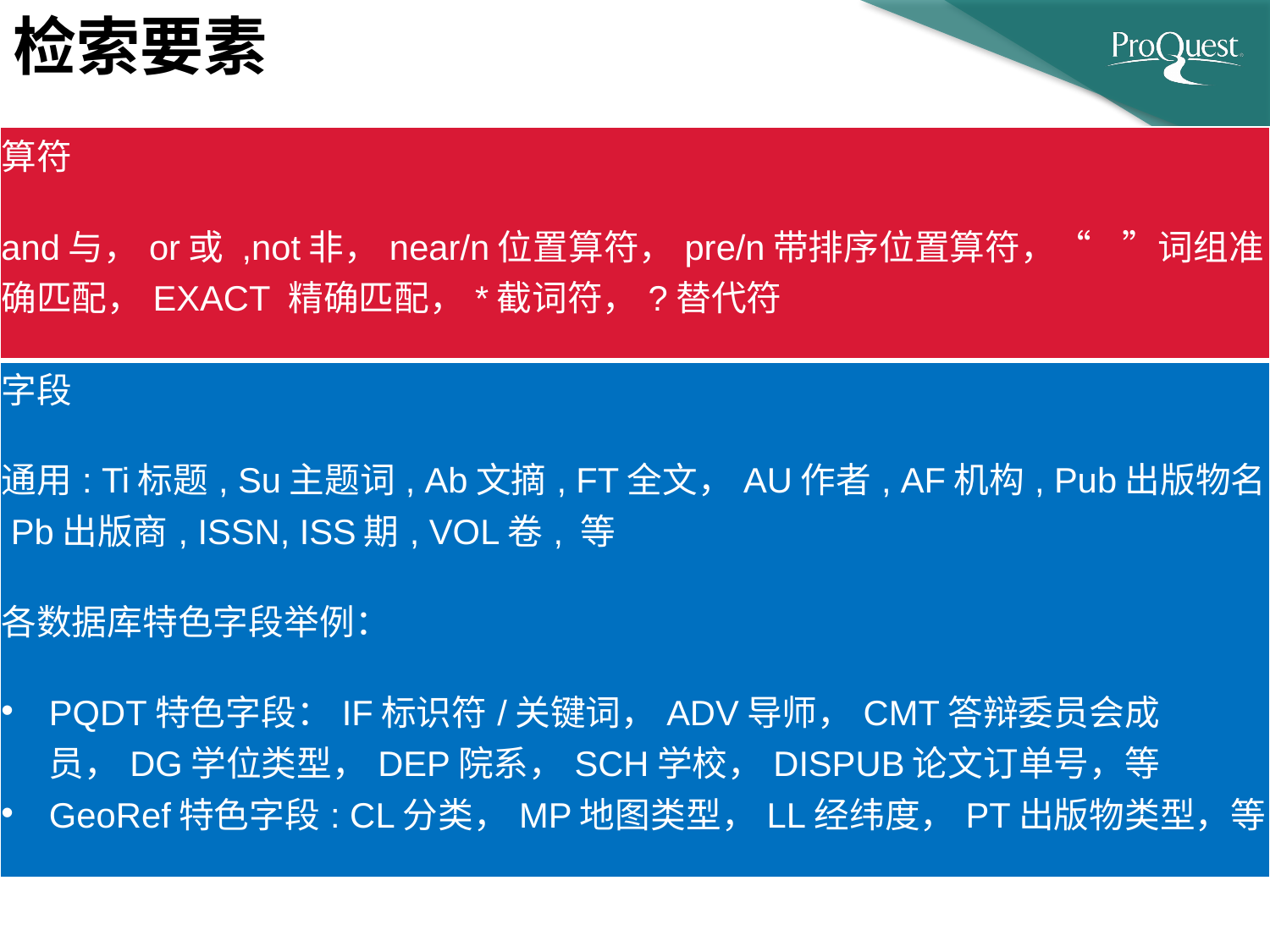

检索要素

| 算符 and与，or或 ,not非，near/n位置算符，pre/n带排序位置算符，“ ”词组准确匹配，EXACT 精确匹配，\*截词符，?替代符 |
| --- |
| 字段 通用: Ti标题, Su主题词, Ab文摘, FT全文，AU作者, AF机构, Pub出版物名, Pb出版商, ISSN, ISS期, VOL卷, 等 各数据库特色字段举例： PQDT特色字段：IF标识符/关键词，ADV导师，CMT答辩委员会成员，DG学位类型，DEP院系，SCH学校，DISPUB论文订单号，等 GeoRef特色字段: CL分类，MP地图类型，LL经纬度，PT出版物类型，等 |